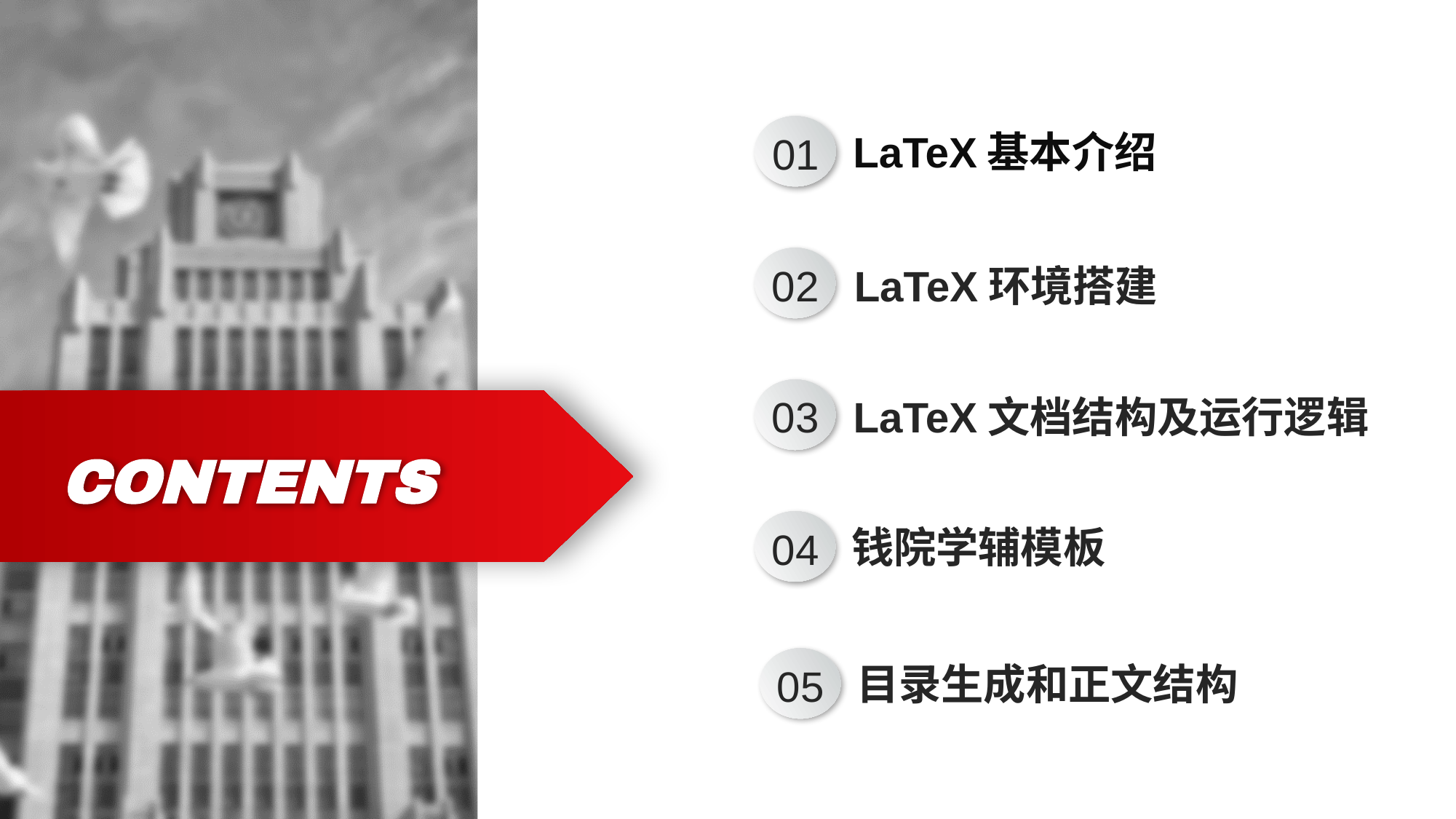

01
LaTeX基本介绍

02
LaTeX环境搭建

03
LaTeX文档结构及运行逻辑
CONTENTS

04
钱院学辅模板

05
目录生成和正文结构